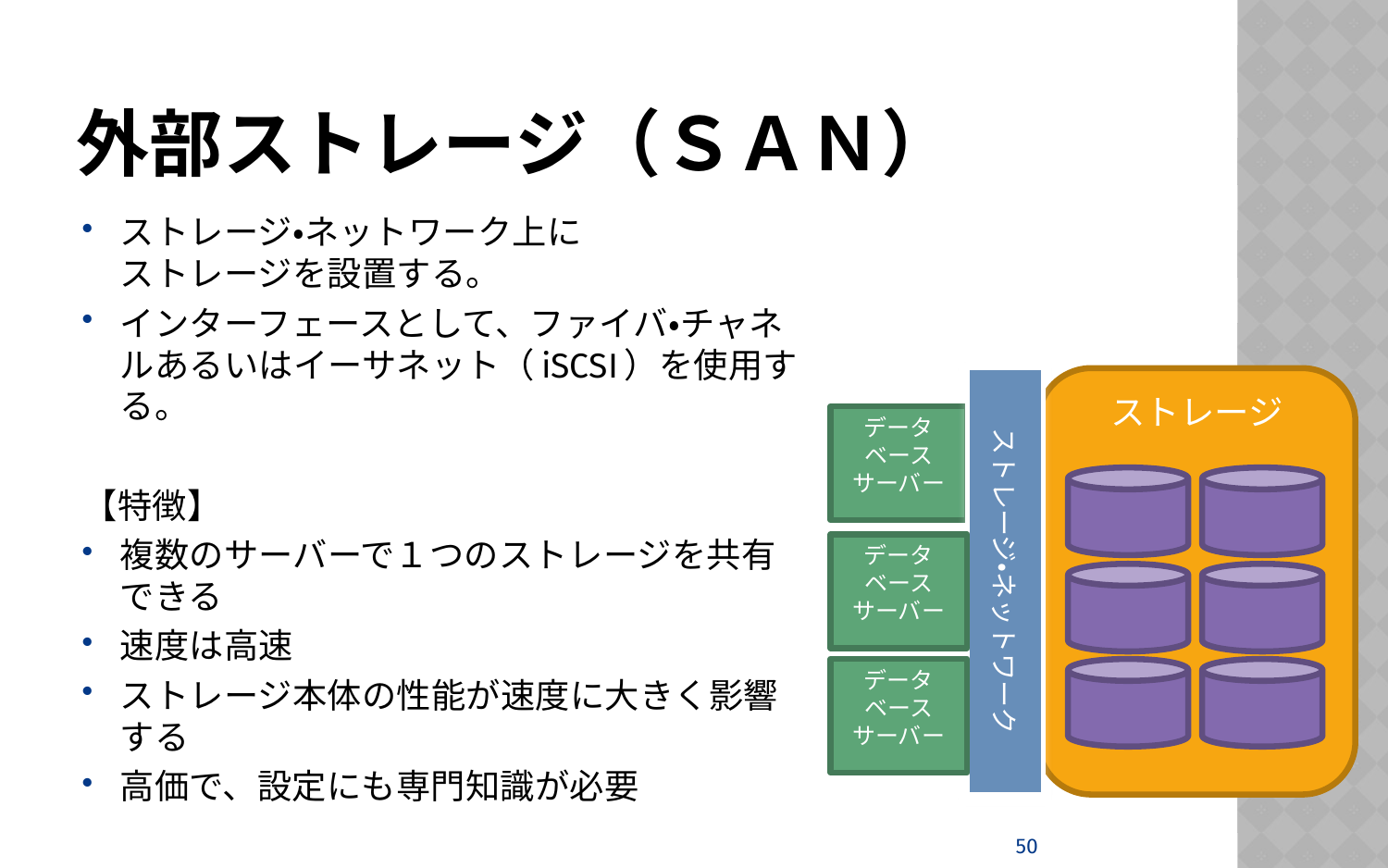

# 外部ストレージ（ＳＡＮ）
ストレージ・ネットワーク上に
ストレージを設置する。
インターフェースとして、ファイバ・チャネルあるいはイーサネット（iSCSI）を使用する。

【特徴】
複数のサーバーで１つのストレージを共有できる
速度は高速
ストレージ本体の性能が速度に大きく影響する
高価で、設定にも専門知識が必要
ストレージ・ネットワーク
ストレージ
データベースサーバー

データベースサーバー

データベースサーバー

50